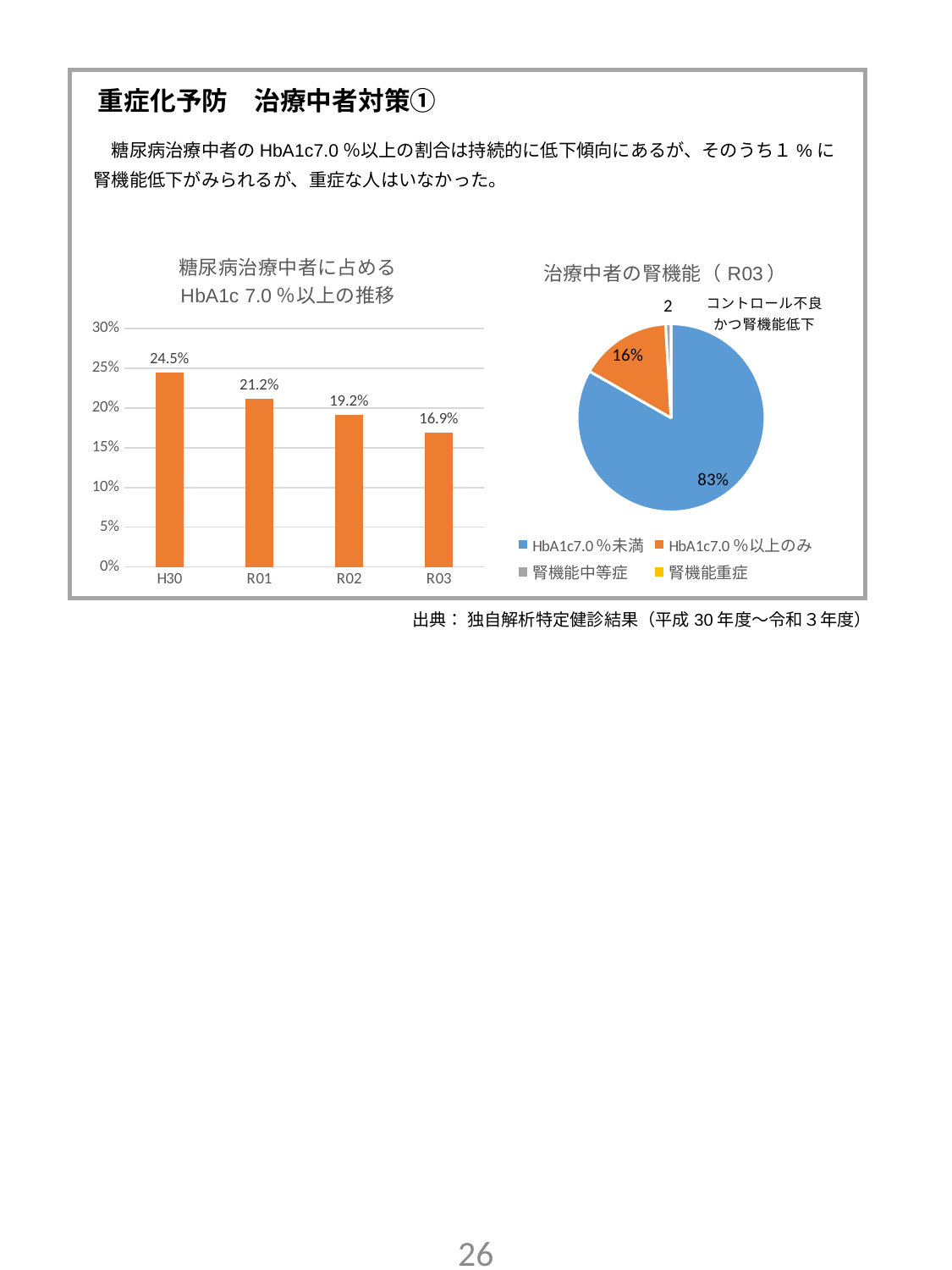

重症化予防　治療中者対策①
　糖尿病治療中者のHbA1c7.0％以上の割合は持続的に低下傾向にあるが、そのうち１%に腎機能低下がみられるが、重症な人はいなかった。

### Chart: 糖尿病治療中者に占める
HbA1c 7.0％以上の推移

| Category | 糖尿病 |
|---|---|
| H30 | 0.2445414847161572 |
| R01 | 0.21171171171171171 |
| R02 | 0.19161676646706588 |
| R03 | 0.16901408450704225 |

[unsupported chart]

出典： 独自解析特定健診結果（平成30年度～令和３年度）
26